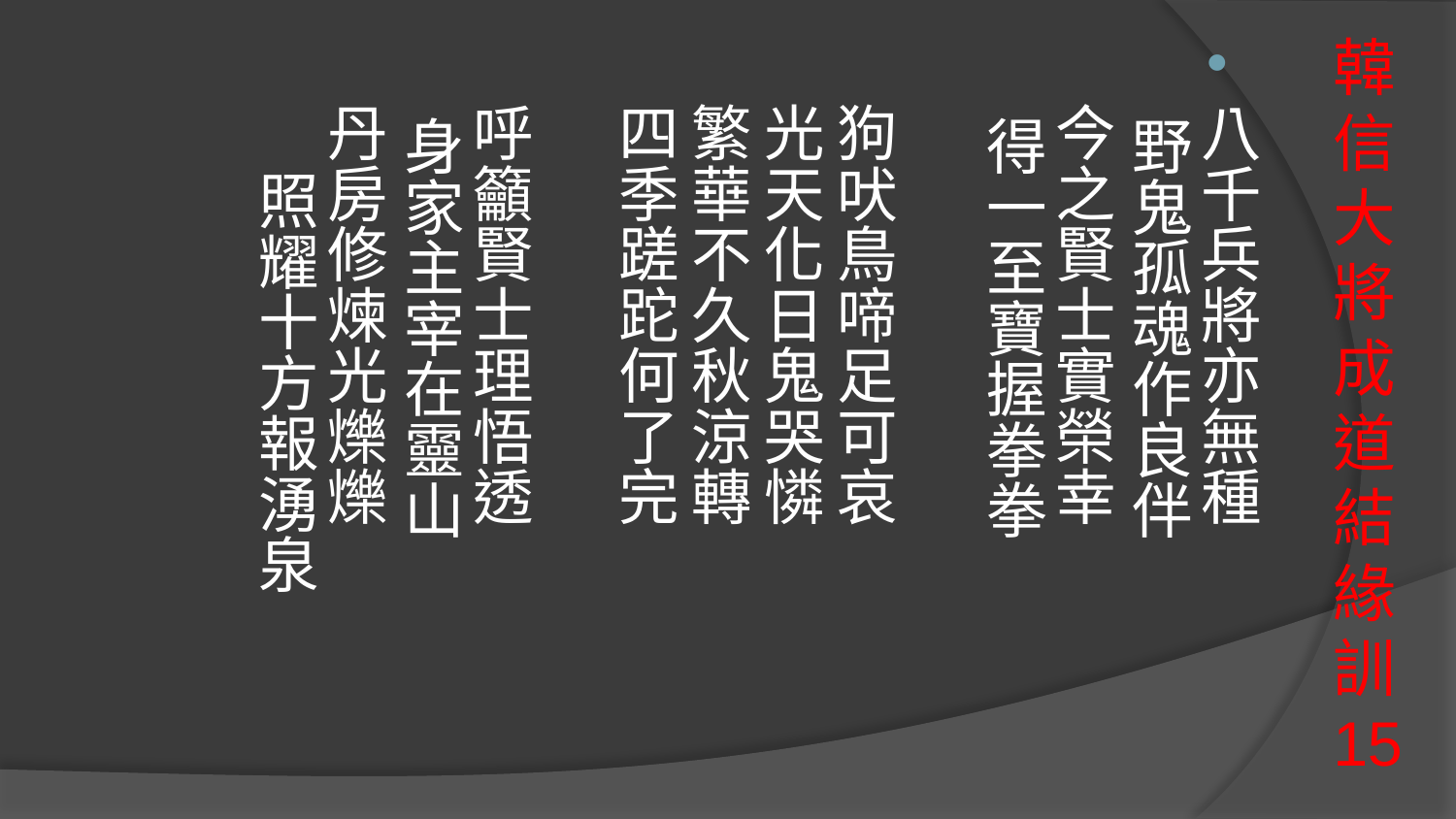

# 韓信大將成道結緣訓15
八千兵將亦無種                    野鬼孤魂作良伴
今之賢士實榮幸                    得一至寶握拳拳
狗吠鳥啼足可哀                   光天化日鬼哭憐
繁華不久秋涼轉                 四季蹉跎何了完
呼籲賢士理悟透                    身家主宰在靈山               丹房修煉光爍爍                        照耀十方報湧泉